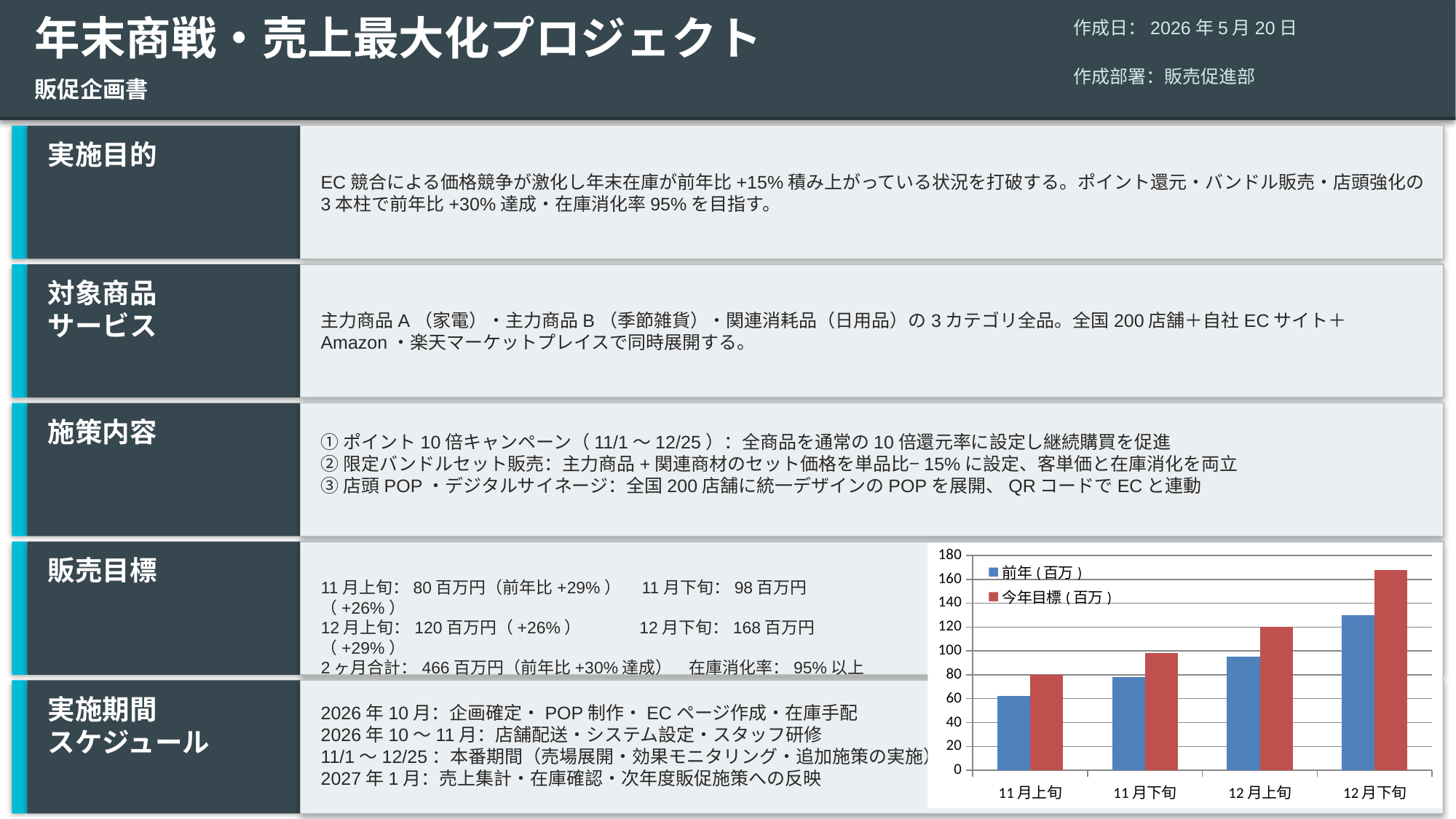

年末商戦・売上最大化プロジェクト
作成日：2026年5月20日
作成部署：販売促進部
販促企画書

実施目的
EC競合による価格競争が激化し年末在庫が前年比+15%積み上がっている状況を打破する。ポイント還元・バンドル販売・店頭強化の
3本柱で前年比+30%達成・在庫消化率95%を目指す。

対象商品
サービス
主力商品A（家電）・主力商品B（季節雑貨）・関連消耗品（日用品）の3カテゴリ全品。全国200店舗＋自社ECサイト＋Amazon・楽天マーケットプレイスで同時展開する。

施策内容
①ポイント10倍キャンペーン（11/1〜12/25）：全商品を通常の10倍還元率に設定し継続購買を促進
②限定バンドルセット販売：主力商品+関連商材のセット価格を単品比−15%に設定、客単価と在庫消化を両立
③店頭POP・デジタルサイネージ：全国200店舗に統一デザインのPOPを展開、QRコードでECと連動

### Chart

| Category | 前年(百万) | 今年目標(百万) |
|---|---|---|
| 11月上旬 | 62.0 | 80.0 |
| 11月下旬 | 78.0 | 98.0 |
| 12月上旬 | 95.0 | 120.0 |
| 12月下旬 | 130.0 | 168.0 |
販売目標
11月上旬：80百万円（前年比+29%）　11月下旬：98百万円（+26%）
12月上旬：120百万円（+26%）　　　 12月下旬：168百万円（+29%）
2ヶ月合計：466百万円（前年比+30%達成）　在庫消化率：95%以上

実施期間
スケジュール
2026年10月：企画確定・POP制作・ECページ作成・在庫手配
2026年10〜11月：店舗配送・システム設定・スタッフ研修
11/1〜12/25：本番期間（売場展開・効果モニタリング・追加施策の実施）
2027年1月：売上集計・在庫確認・次年度販促施策への反映